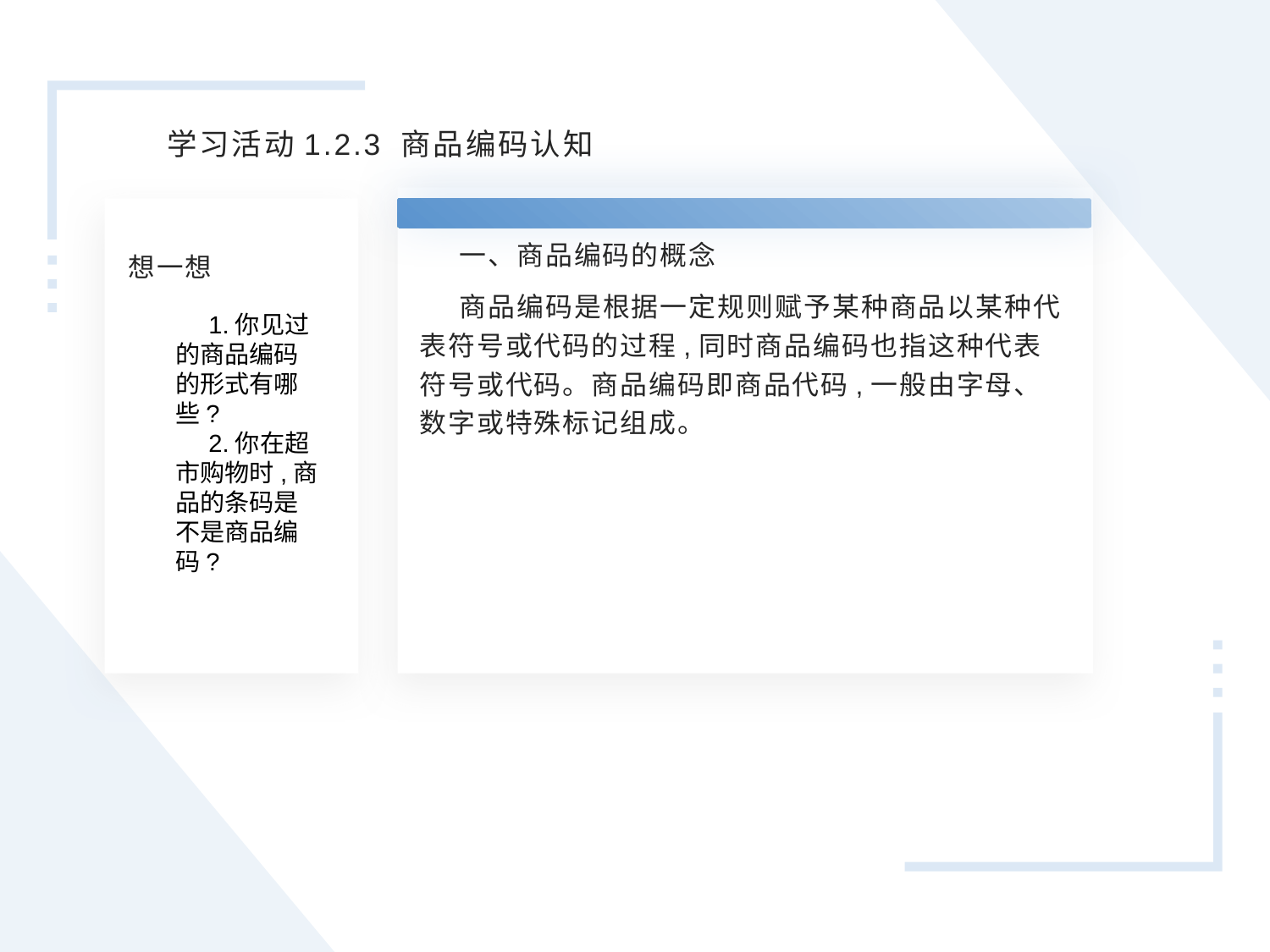

学习活动1.2.3 商品编码认知

1.你对商品的发展史有哪些了解呢?
2.经过劳动生产的产品都是商品吗? 你能列举几个例子证明你的观点吗?

一、商品编码的概念
商品编码是根据一定规则赋予某种商品以某种代表符号或代码的过程,同时商品编码也指这种代表符号或代码。商品编码即商品代码,一般由字母、数字或特殊标记组成。
想一想
1.你见过的商品编码的形式有哪些?
2.你在超市购物时,商品的条码是不是商品编码?